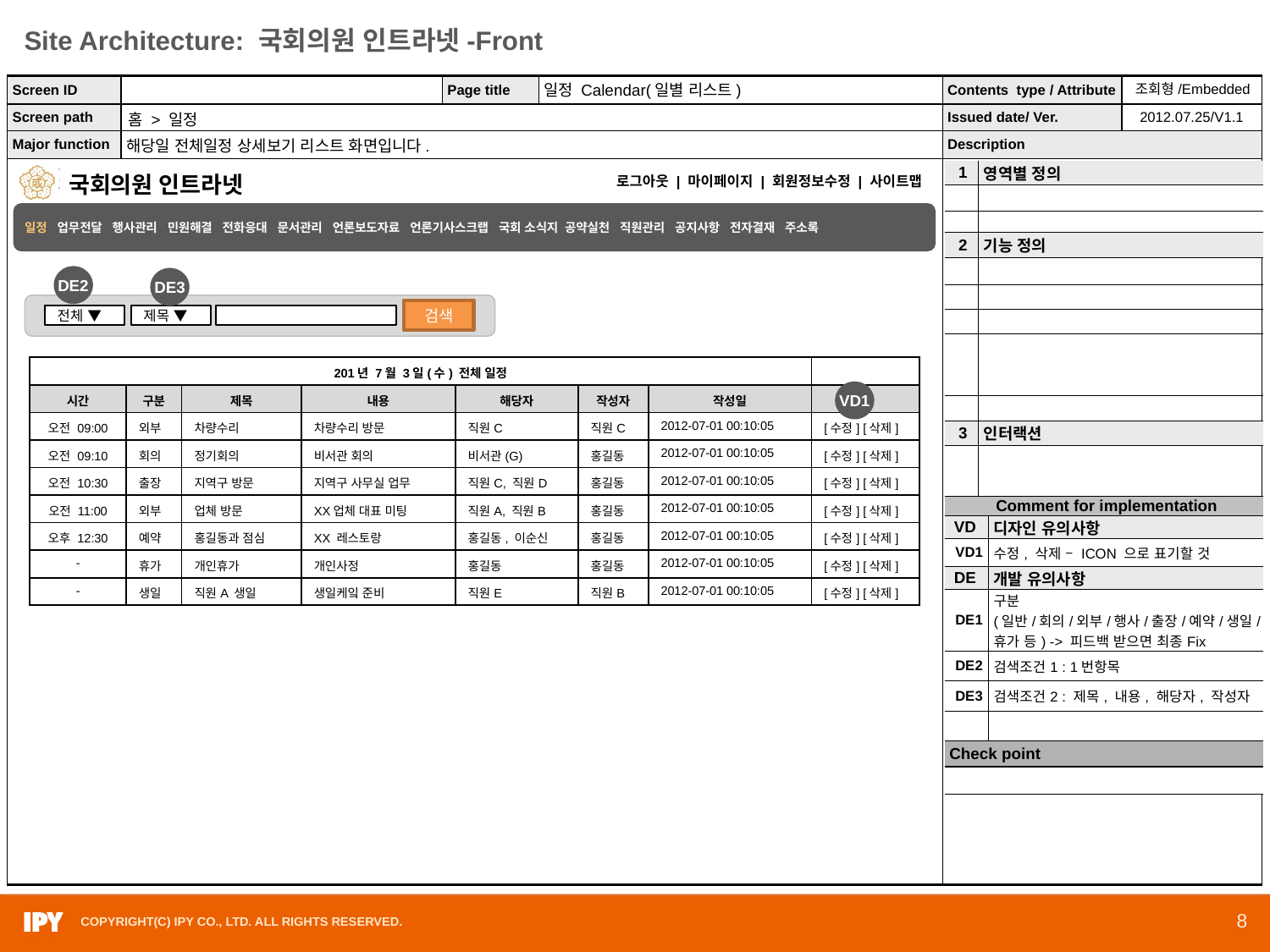

일정 Calendar(일별 리스트)
조회형/Embedded
홈 > 일정
해당일 전체일정 상세보기 리스트 화면입니다.
| 1 | 영역별 정의 |  |
| --- | --- | --- |
|  |  |  |
|  |  |  |
| 2 | 기능 정의 |  |
|  |  |  |
|  |  |  |
|  |  |  |
|  |  |  |
|  |  |  |
| 3 | 인터랙션 |  |
|  |  |  |
| Comment for implementation |  |  |
| VD |  | 디자인 유의사항 |
| VD1 |  | 수정, 삭제 – ICON 으로 표기할 것 |
| DE |  | 개발 유의사항 |
| DE1 |  | 구분 (일반/회의/외부/행사/출장/예약/생일/ 휴가 등) -> 피드백 받으면 최종Fix |
| DE2 |  | 검색조건1 : 1번항목 |
| DE3 |  | 검색조건2 : 제목, 내용, 해당자, 작성자 |
|  |  |  |
| Check point |  |  |
|  |  |  |
일정   업무전달   행사관리   민원해결   전화응대   문서관리   언론보도자료   언론기사스크랩   국회 소식지  공약실천   직원관리   공지사항   전자결재   주소록
DE2
DE3

검색

제목 ▼
전체 ▼
| 201년 7월 3일(수) 전체 일정 |  |  |  |  |  |  |  |
| --- | --- | --- | --- | --- | --- | --- | --- |
| 시간 | 구분 | 제목 | 내용 | 해당자 | 작성자 | 작성일 |  |
| 오전 09:00 | 외부 | 차량수리 | 차량수리 방문 | 직원C | 직원C | 2012-07-01 00:10:05 | [수정] [삭제] |
| 오전 09:10 | 회의 | 정기회의 | 비서관 회의 | 비서관(G) | 홍길동 | 2012-07-01 00:10:05 | [수정] [삭제] |
| 오전 10:30 | 출장 | 지역구 방문 | 지역구 사무실 업무 | 직원C, 직원D | 홍길동 | 2012-07-01 00:10:05 | [수정] [삭제] |
| 오전 11:00 | 외부 | 업체 방문 | XX업체 대표 미팅 | 직원A, 직원B | 홍길동 | 2012-07-01 00:10:05 | [수정] [삭제] |
| 오후 12:30 | 예약 | 홍길동과 점심 | XX 레스토랑 | 홍길동, 이순신 | 홍길동 | 2012-07-01 00:10:05 | [수정] [삭제] |
| - | 휴가 | 개인휴가 | 개인사정 | 홍길동 | 홍길동 | 2012-07-01 00:10:05 | [수정] [삭제] |
| - | 생일 | 직원A 생일 | 생일케잌 준비 | 직원E | 직원B | 2012-07-01 00:10:05 | [수정] [삭제] |
VD1
8